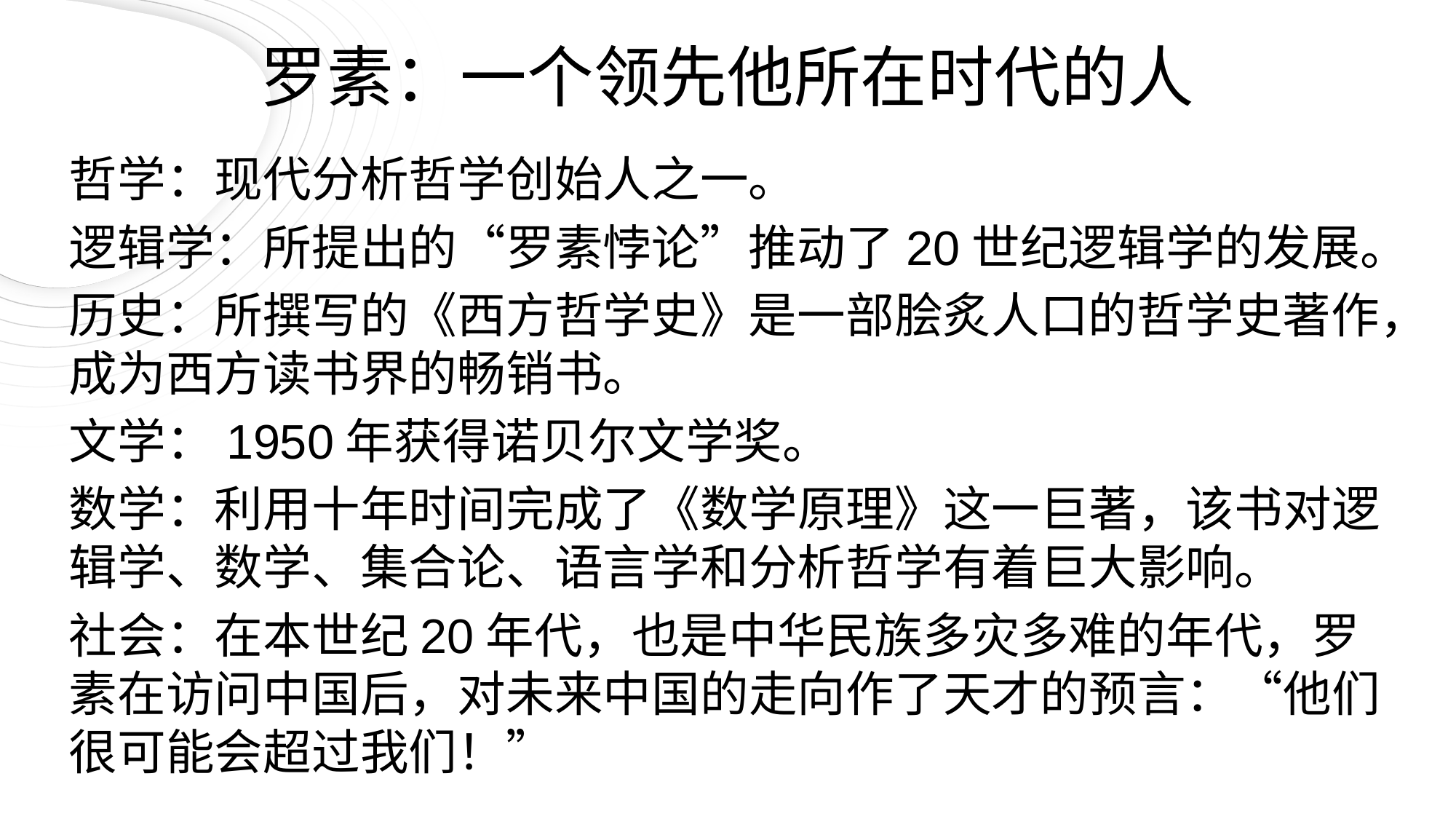

罗素：一个领先他所在时代的人
哲学：现代分析哲学创始人之一。
逻辑学：所提出的“罗素悖论”推动了20世纪逻辑学的发展。
历史：所撰写的《西方哲学史》是一部脍炙人口的哲学史著作，成为西方读书界的畅销书。
文学：1950年获得诺贝尔文学奖。
数学：利用十年时间完成了《数学原理》这一巨著，该书对逻辑学、数学、集合论、语言学和分析哲学有着巨大影响。
社会：在本世纪20年代，也是中华民族多灾多难的年代，罗素在访问中国后，对未来中国的走向作了天才的预言：“他们很可能会超过我们！”